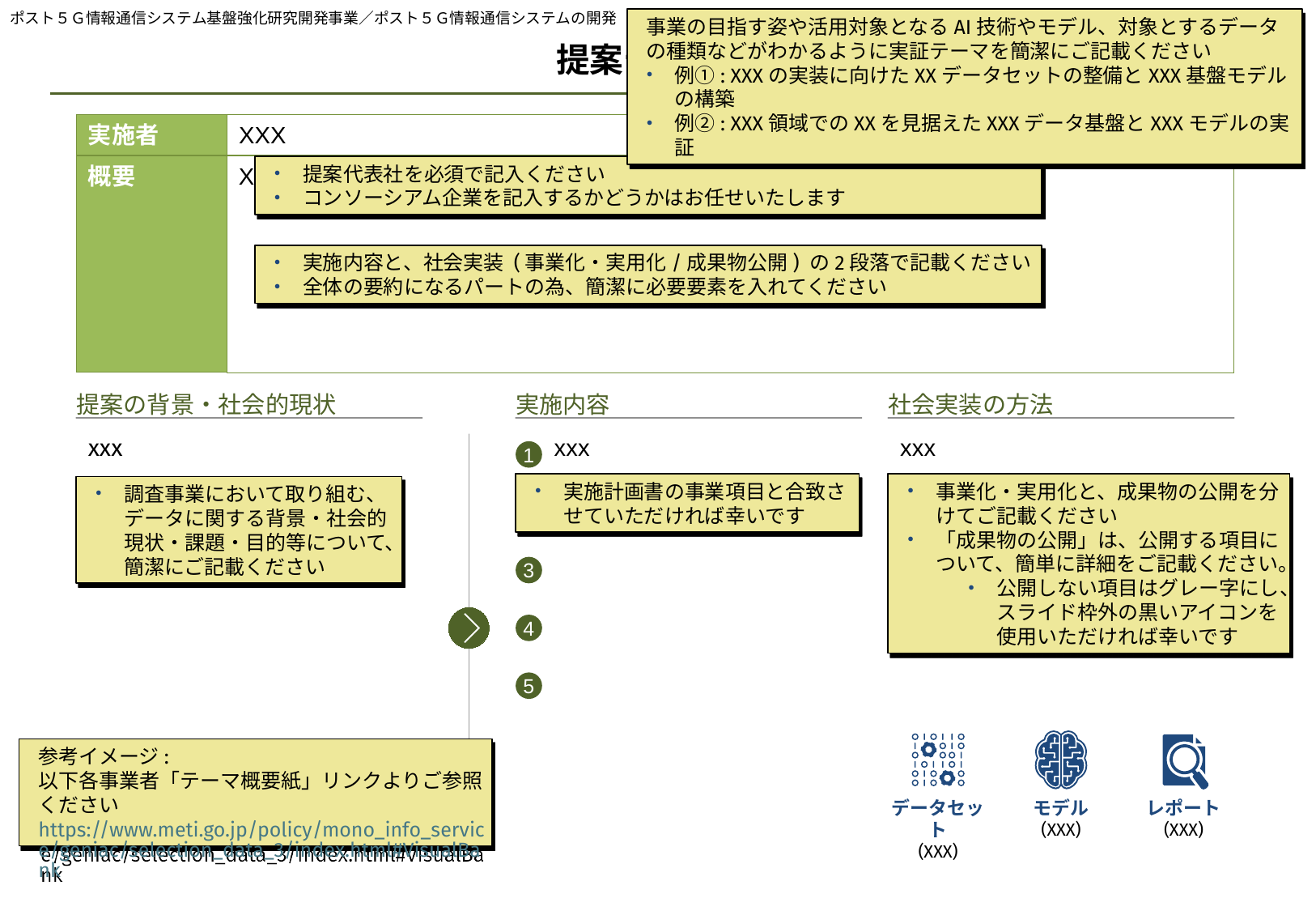

ポスト５Ｇ情報通信システム基盤強化研究開発事業／ポスト５Ｇ情報通信システムの開発
事業の目指す姿や活用対象となるAI技術やモデル、対象とするデータの種類などがわかるように実証テーマを簡潔にご記載ください
例①: XXXの実装に向けたXXデータセットの整備とXXX基盤モデルの構築
例②: XXX領域でのXXを見据えたXXXデータ基盤とXXXモデルの実証
提案テーマ名
実施者
XXX
概要

XXX
提案代表社を必須で記入ください
コンソーシアム企業を記入するかどうかはお任せいたします
実施内容と、社会実装 (事業化・実用化/成果物公開) の2段落で記載ください​
全体の要約になるパートの為、簡潔に必要要素を入れてください​
提案の背景・社会的現状
実施内容
社会実装の方法
xxx
xxx
xxx

1
実施計画書の事業項目と合致させていただければ幸いです
事業化・実用化と、成果物の公開を分けてご記載ください​
「成果物の公開」は、公開する項目について、簡単に詳細をご記載ください。
公開しない項目はグレー字にし、スライド枠外の黒いアイコンを使用いただければ幸いです
調査事業において取り組む、データに関する背景・社会的現状・課題・目的等について、簡潔にご記載ください
2
3
4

5

参考イメージ:
以下各事業者「テーマ概要紙」リンクよりご参照ください
https://www.meti.go.jp/policy/mono_info_service/geniac/selection_data_3/index.html#VisualBank
データセット
(XXX)
モデル
(XXX)
レポート
(XXX)